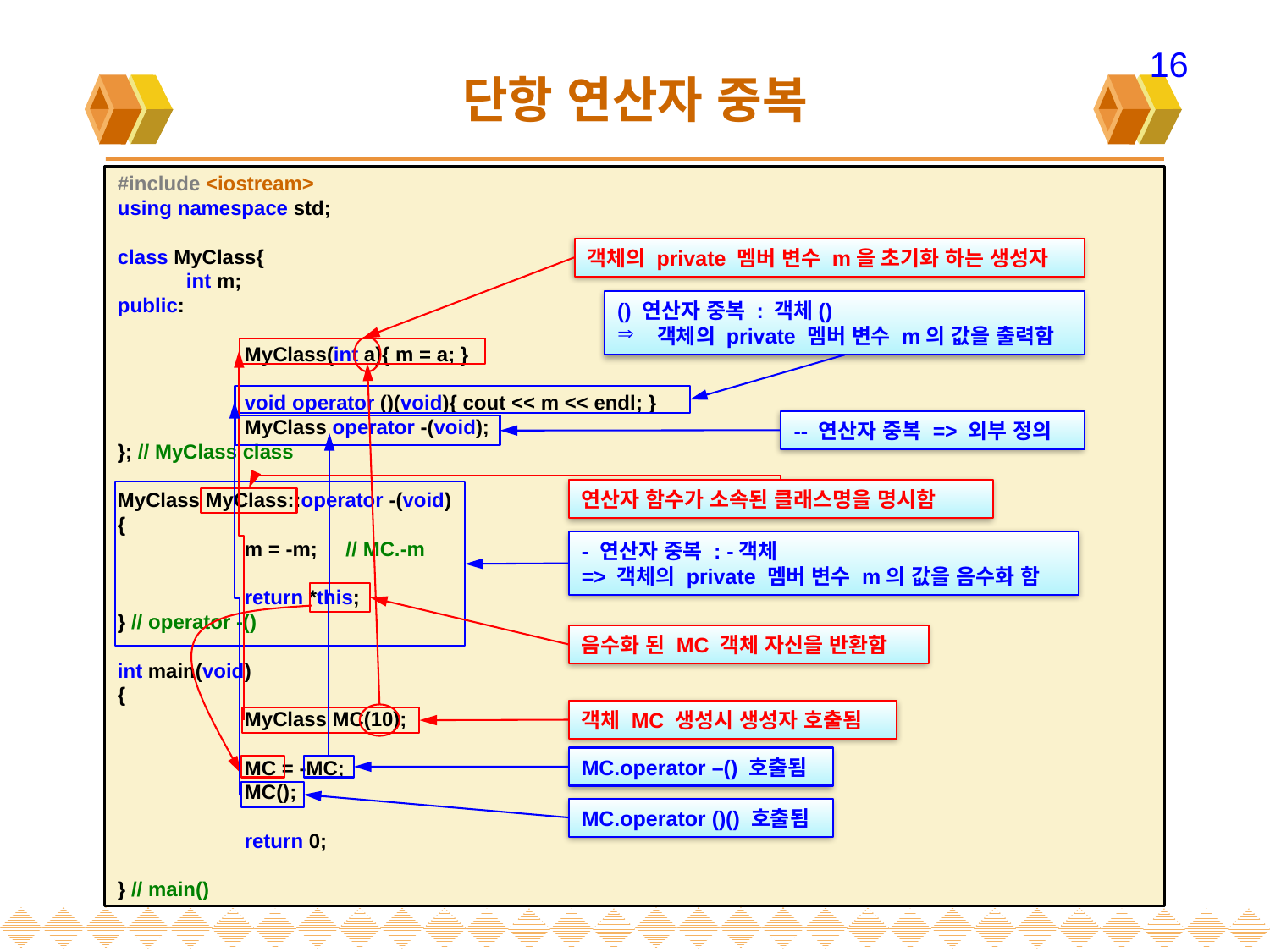

16
# 단항 연산자 중복
#include <iostream>
using namespace std;

class MyClass{
            int m;
public:

	MyClass(int a){ m = a; }

	void operator ()(void){ cout << m << endl; }
	MyClass operator -(void);
}; // MyClass class

MyClass MyClass::operator -(void)
{
	m = -m;     // MC.-m

	return *this;
} // operator -()

int main(void)
{
	MyClass MC(10);

	MC = -MC;
	MC();

	return 0;

} // main()
객체의 private 멤버 변수 m을 초기화 하는 생성자
() 연산자 중복 : 객체()
객체의 private 멤버 변수 m의 값을 출력함

-- 연산자 중복 => 외부 정의

연산자 함수가 소속된 클래스명을 명시함

- 연산자 중복 : -객체
=> 객체의 private 멤버 변수 m의 값을 음수화 함

음수화 된 MC 객체 자신을 반환함
객체 MC 생성시 생성자 호출됨

MC.operator –() 호출됨

MC.operator ()() 호출됨